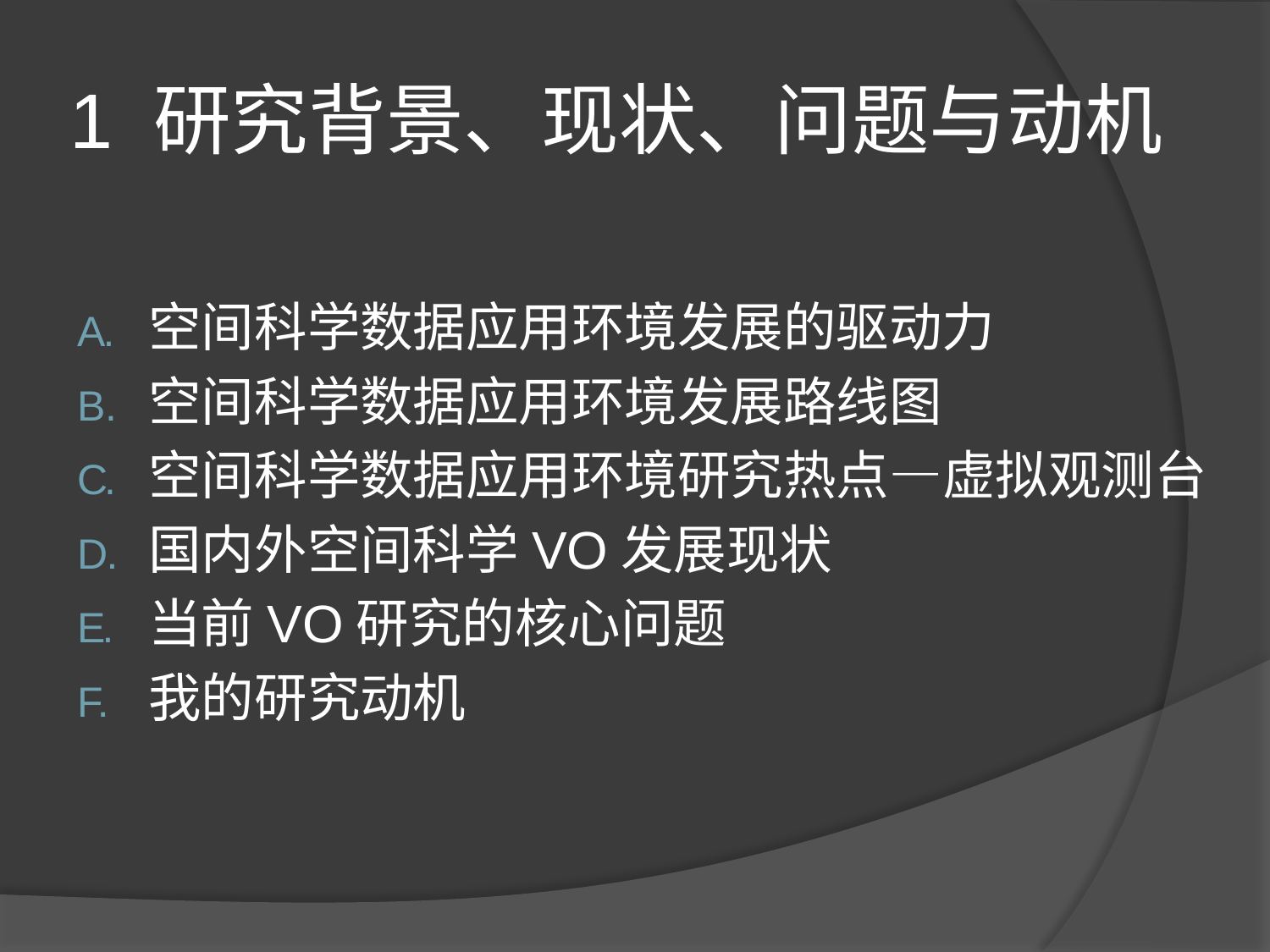

# 1 研究背景、现状、问题与动机
空间科学数据应用环境发展的驱动力
空间科学数据应用环境发展路线图
空间科学数据应用环境研究热点—虚拟观测台
国内外空间科学VO发展现状
当前VO研究的核心问题
我的研究动机